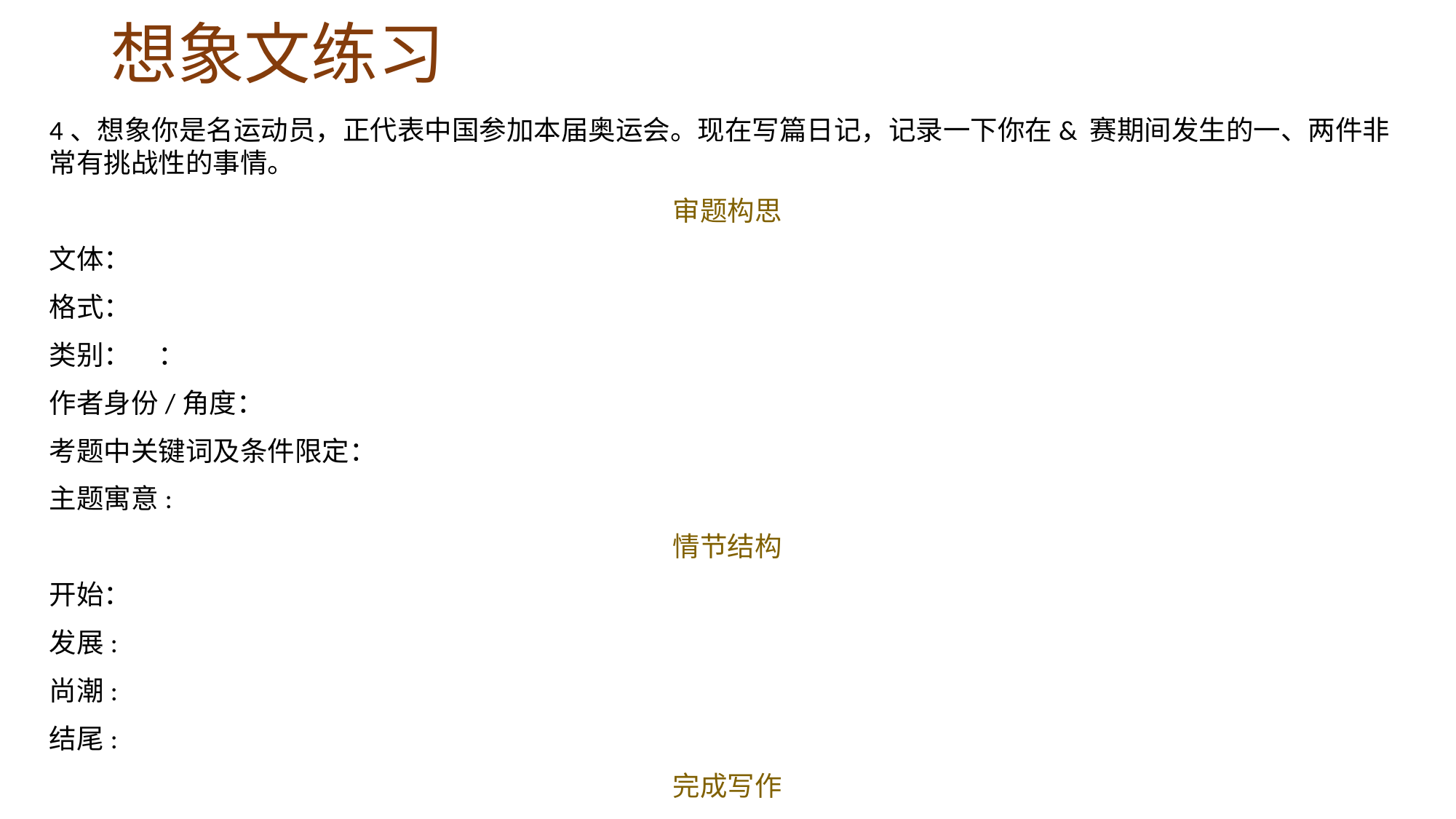

# 想象文练习
4、想象你是名运动员，正代表中国参加本届奥运会。现在写篇日记，记录一下你在& 赛期间发生的一、两件非常有挑战性的事情。
审题构思
文体：
格式：
类别：	：
作者身份/角度：
考题中关键词及条件限定：
主题寓意:
情节结构
开始：
发展:
尚潮:
结尾:
完成写作